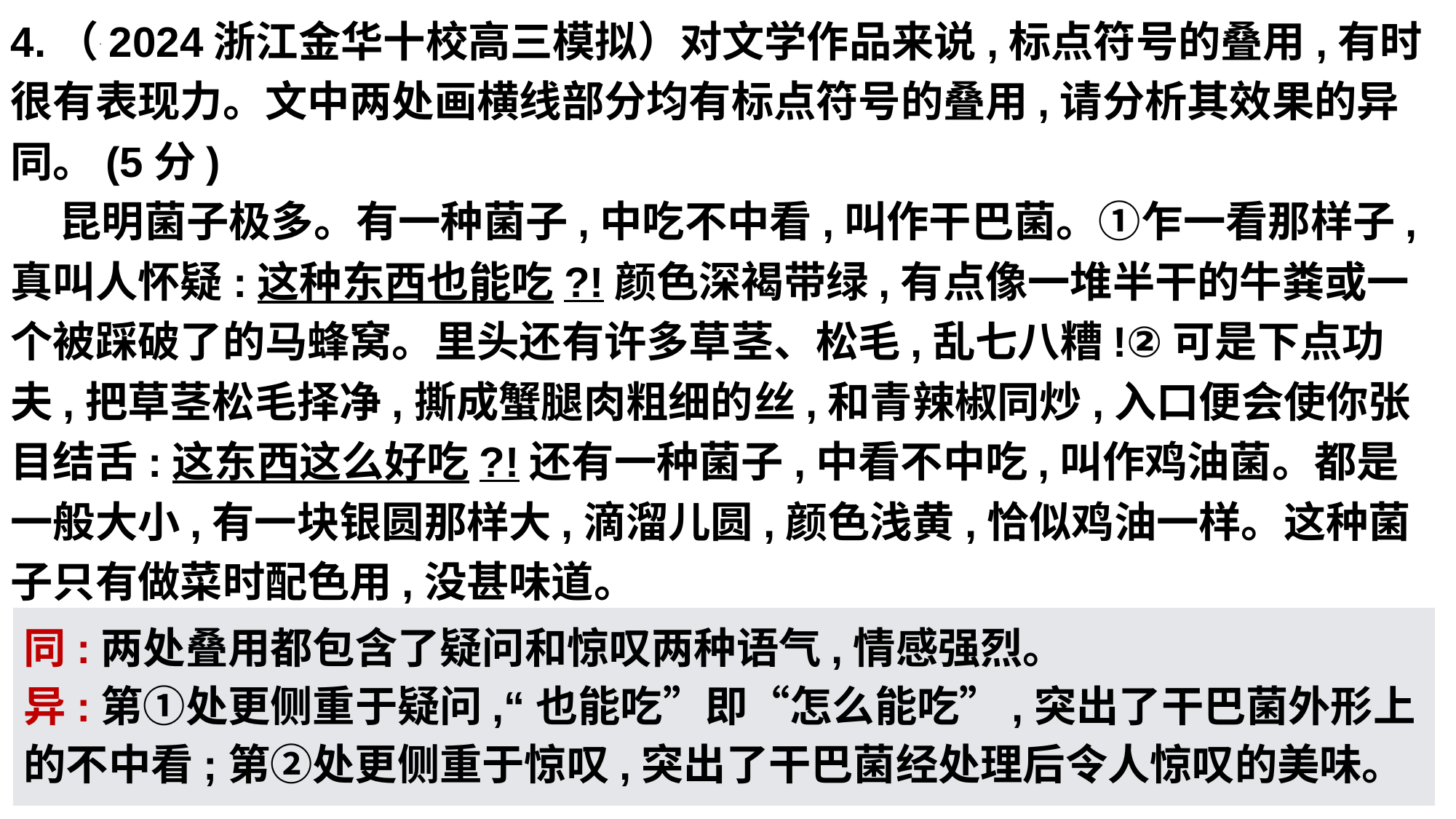

4.（2024浙江金华十校高三模拟）对文学作品来说,标点符号的叠用,有时很有表现力。文中两处画横线部分均有标点符号的叠用,请分析其效果的异同。(5分)
    昆明菌子极多。有一种菌子,中吃不中看,叫作干巴菌。①乍一看那样子,真叫人怀疑:这种东西也能吃?!颜色深褐带绿,有点像一堆半干的牛粪或一个被踩破了的马蜂窝。里头还有许多草茎、松毛,乱七八糟!②可是下点功夫,把草茎松毛择净,撕成蟹腿肉粗细的丝,和青辣椒同炒,入口便会使你张目结舌:这东西这么好吃?!还有一种菌子,中看不中吃,叫作鸡油菌。都是一般大小,有一块银圆那样大,滴溜儿圆,颜色浅黄,恰似鸡油一样。这种菌子只有做菜时配色用,没甚味道。
同:两处叠用都包含了疑问和惊叹两种语气,情感强烈。
异:第①处更侧重于疑问,“也能吃”即“怎么能吃”,突出了干巴菌外形上的不中看;第②处更侧重于惊叹,突出了干巴菌经处理后令人惊叹的美味。